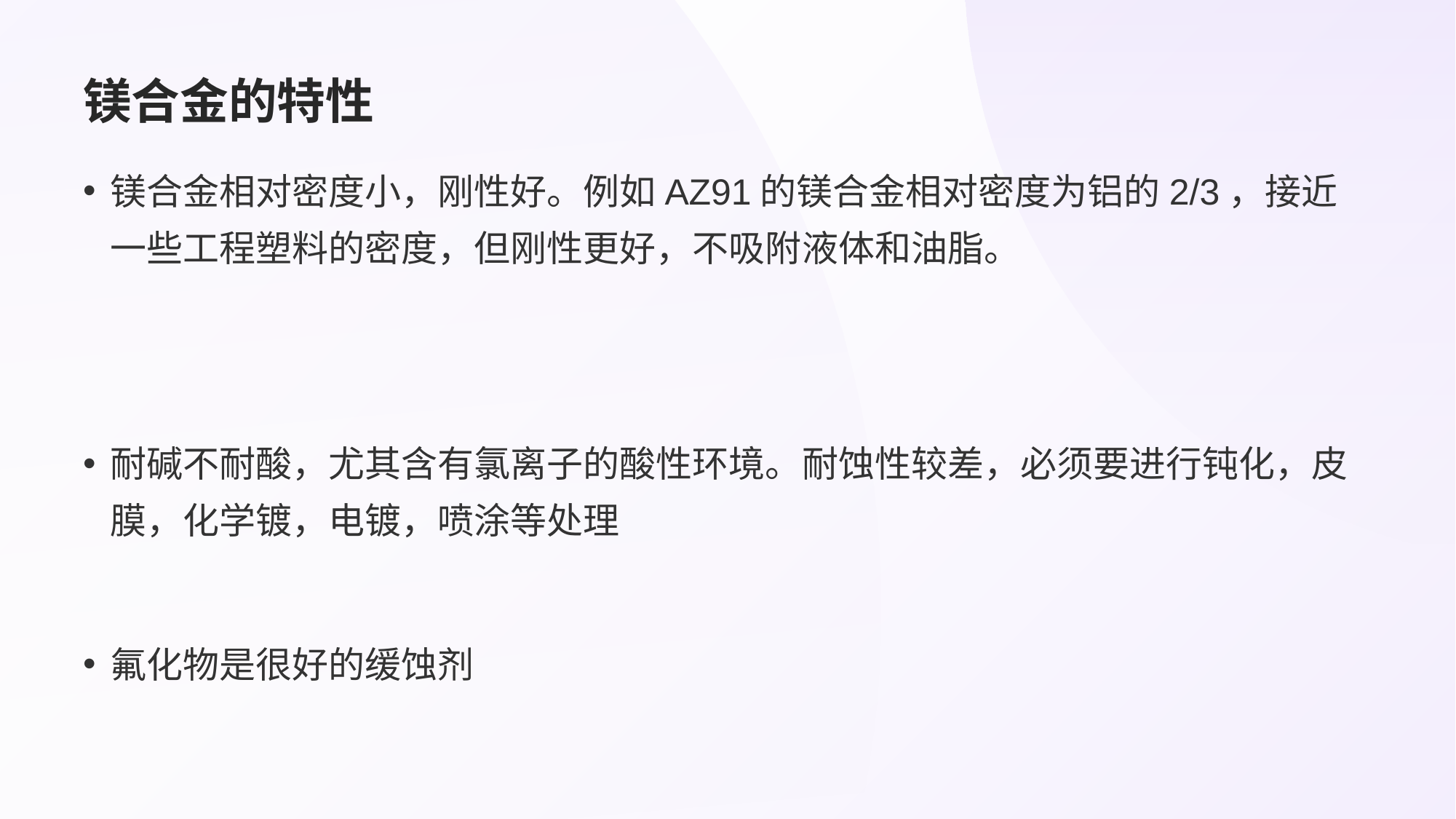

# 镁合金的特性
镁合金相对密度小，刚性好。例如AZ91的镁合金相对密度为铝的2/3，接近一些工程塑料的密度，但刚性更好，不吸附液体和油脂。

耐碱不耐酸，尤其含有氯离子的酸性环境。耐蚀性较差，必须要进行钝化，皮膜，化学镀，电镀，喷涂等处理

氟化物是很好的缓蚀剂